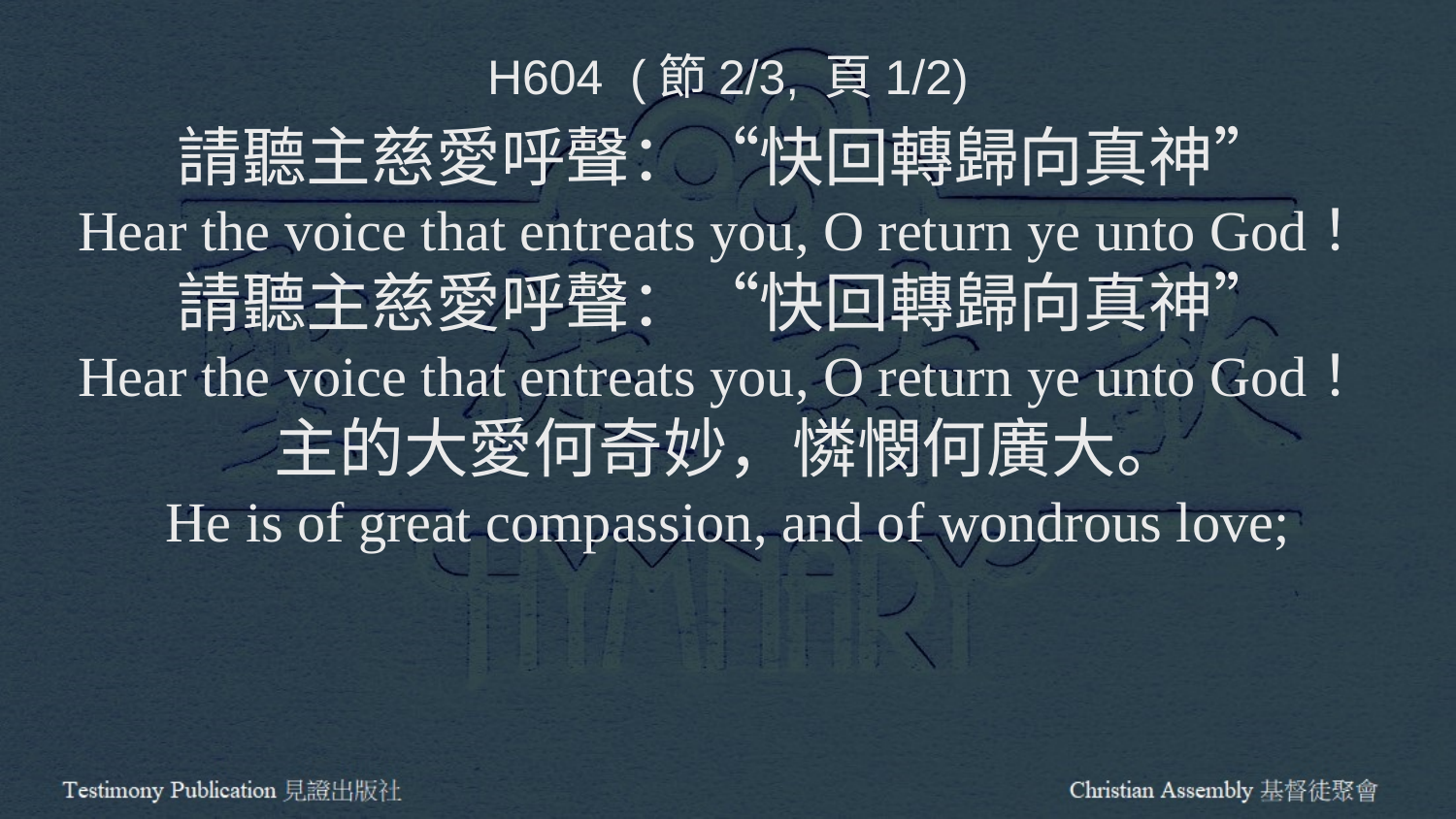

H604  (節2/3, 頁1/2)
請聽主慈愛呼聲：“快回轉歸向真神”
Hear the voice that entreats you, O return ye unto God！
請聽主慈愛呼聲：“快回轉歸向真神”
Hear the voice that entreats you, O return ye unto God！
主的大愛何奇妙，憐憫何廣大。
He is of great compassion, and of wondrous love;